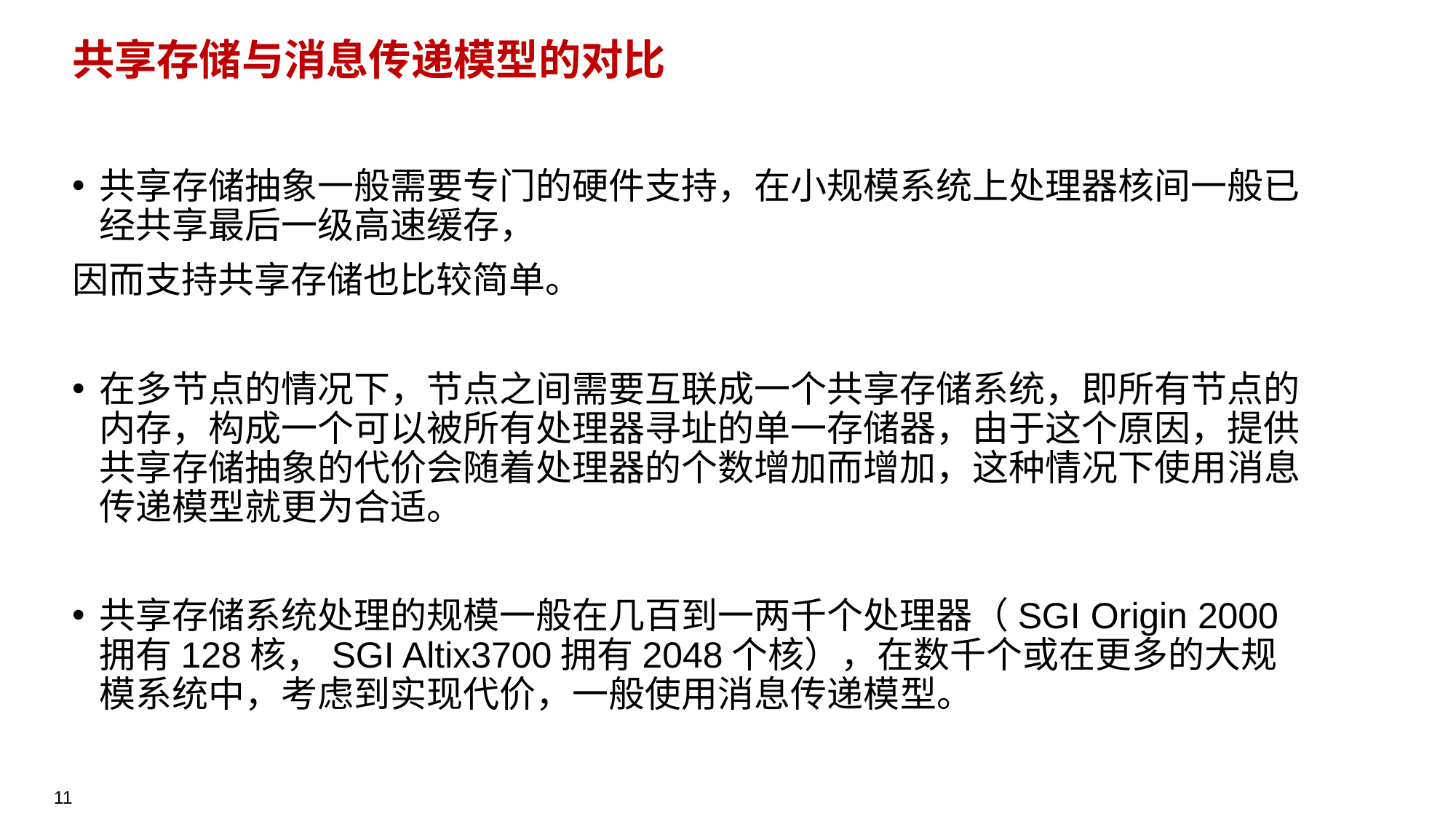

# 共享存储与消息传递模型的对比
共享存储抽象一般需要专门的硬件支持，在小规模系统上处理器核间一般已经共享最后一级高速缓存，
因而支持共享存储也比较简单。

在多节点的情况下，节点之间需要互联成一个共享存储系统，即所有节点的内存，构成一个可以被所有处理器寻址的单一存储器，由于这个原因，提供共享存储抽象的代价会随着处理器的个数增加而增加，这种情况下使用消息传递模型就更为合适。

共享存储系统处理的规模一般在几百到一两千个处理器（SGI Origin 2000拥有128核，SGI Altix3700拥有2048个核），在数千个或在更多的大规模系统中，考虑到实现代价，一般使用消息传递模型。